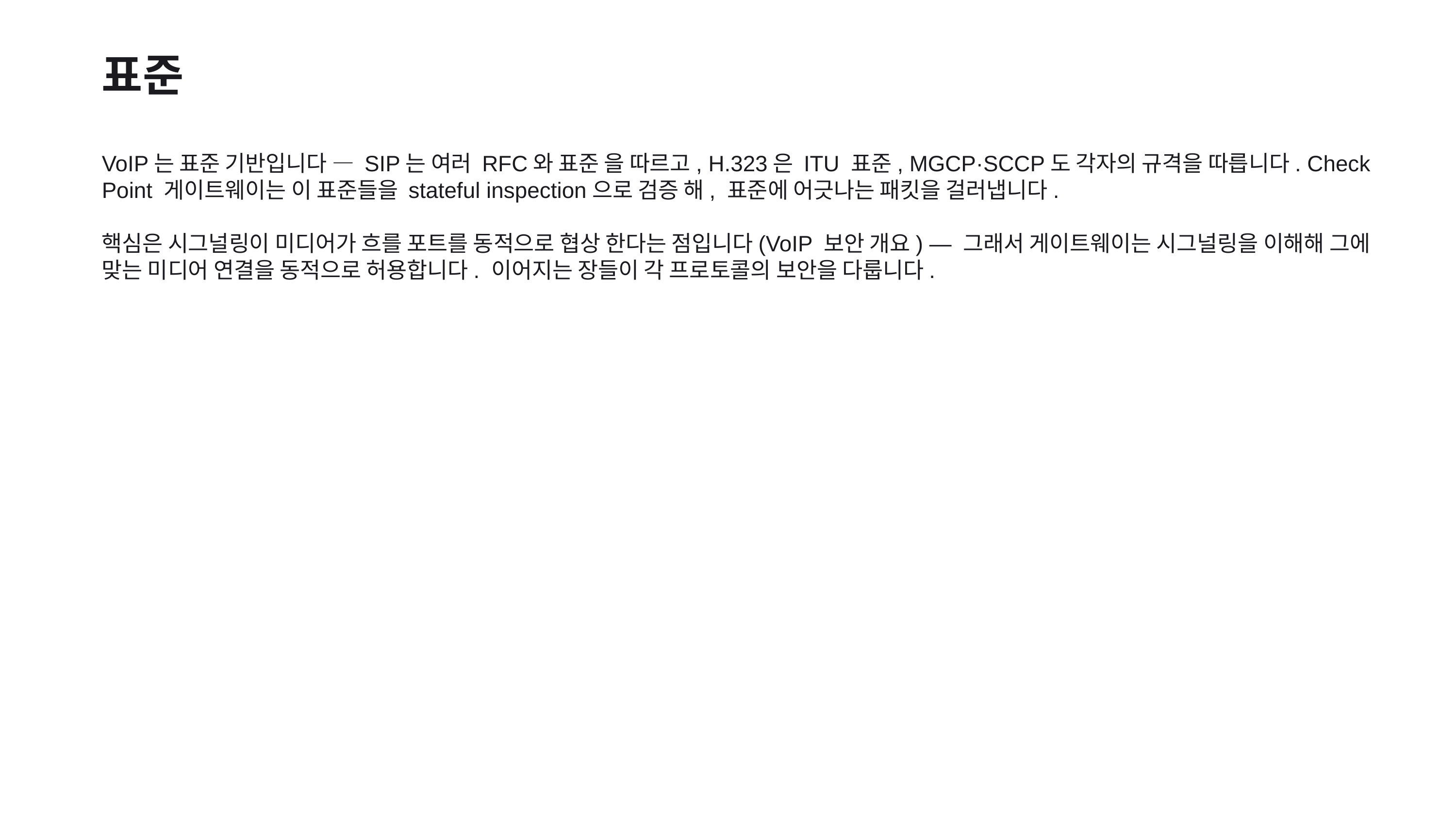

표준
VoIP는 표준 기반입니다 — SIP는 여러 RFC와 표준 을 따르고, H.323은 ITU 표준, MGCP·SCCP도 각자의 규격을 따릅니다. Check Point 게이트웨이는 이 표준들을 stateful inspection으로 검증 해, 표준에 어긋나는 패킷을 걸러냅니다.

핵심은 시그널링이 미디어가 흐를 포트를 동적으로 협상 한다는 점입니다(VoIP 보안 개요) — 그래서 게이트웨이는 시그널링을 이해해 그에 맞는 미디어 연결을 동적으로 허용합니다. 이어지는 장들이 각 프로토콜의 보안을 다룹니다.